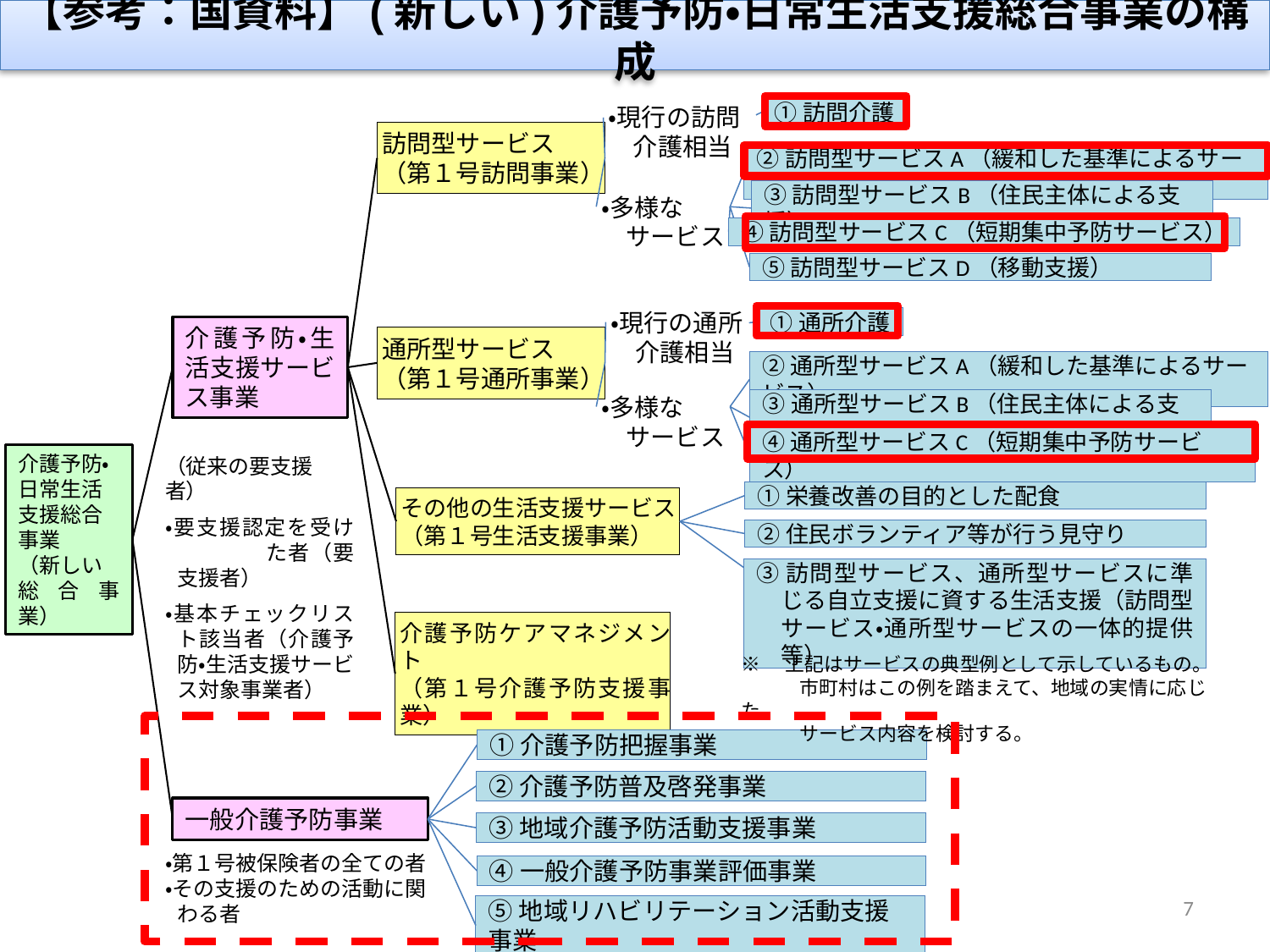

【参考：国資料】(新しい)介護予防・日常生活支援総合事業の構成

・現行の訪問
　介護相当

①訪問介護
訪問型サービス
（第１号訪問事業）
②訪問型サービスA（緩和した基準によるサービス）

・多様な
　サービス
③訪問型サービスB（住民主体による支援）

④訪問型サービスC（短期集中予防サービス）
⑤訪問型サービスD（移動支援）

・現行の通所
　介護相当

①通所介護
介護予防・生活支援サービス事業
通所型サービス
（第１号通所事業）
②通所型サービスA（緩和した基準によるサービス）

・多様な
　サービス
③通所型サービスB（住民主体による支援）

④通所型サービスC（短期集中予防サービス）
介護予防・
日常生活
支援総合
事業
（新しい
総合事業）
（従来の要支援者）
・要支援認定を受け　　　　た者（要支援者）
・基本チェックリスト該当者（介護予防・生活支援サービス対象事業者）
①栄養改善の目的とした配食
その他の生活支援サービス
（第１号生活支援事業）
②住民ボランティア等が行う見守り
③訪問型サービス、通所型サービスに準じる自立支援に資する生活支援（訪問型サービス・通所型サービスの一体的提供等）
介護予防ケアマネジメント
（第１号介護予防支援事業）
※　上記はサービスの典型例として示しているもの。
　　　市町村はこの例を踏まえて、地域の実情に応じた、
　　　サービス内容を検討する。

①介護予防把握事業
②介護予防普及啓発事業
一般介護予防事業
③地域介護予防活動支援事業
・第１号被保険者の全ての者
・その支援のための活動に関わる者
④一般介護予防事業評価事業
7
⑤地域リハビリテーション活動支援事業